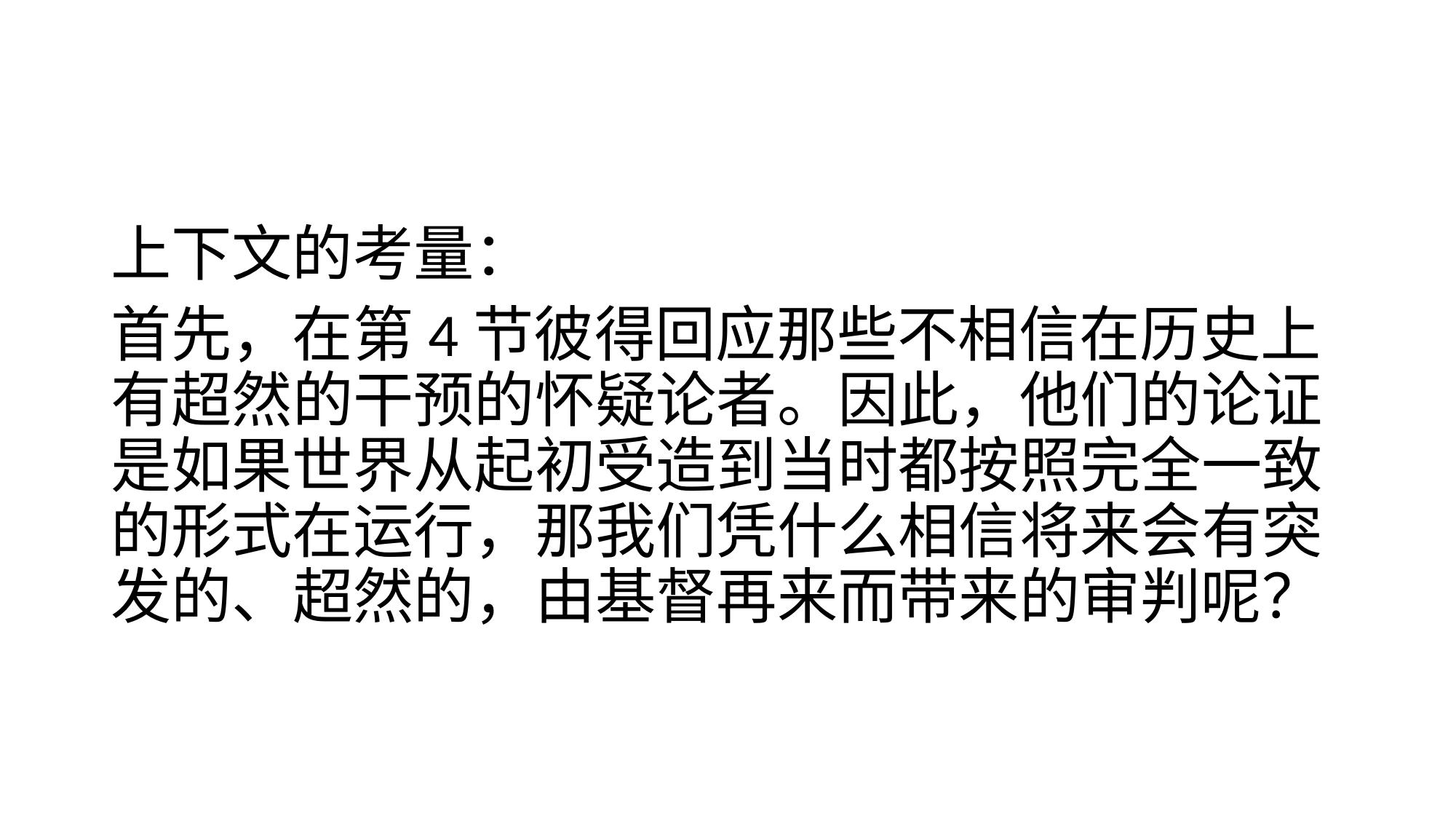

#
上下文的考量：
首先，在第4节彼得回应那些不相信在历史上有超然的干预的怀疑论者。因此，他们的论证是如果世界从起初受造到当时都按照完全一致的形式在运行，那我们凭什么相信将来会有突发的、超然的，由基督再来而带来的审判呢？